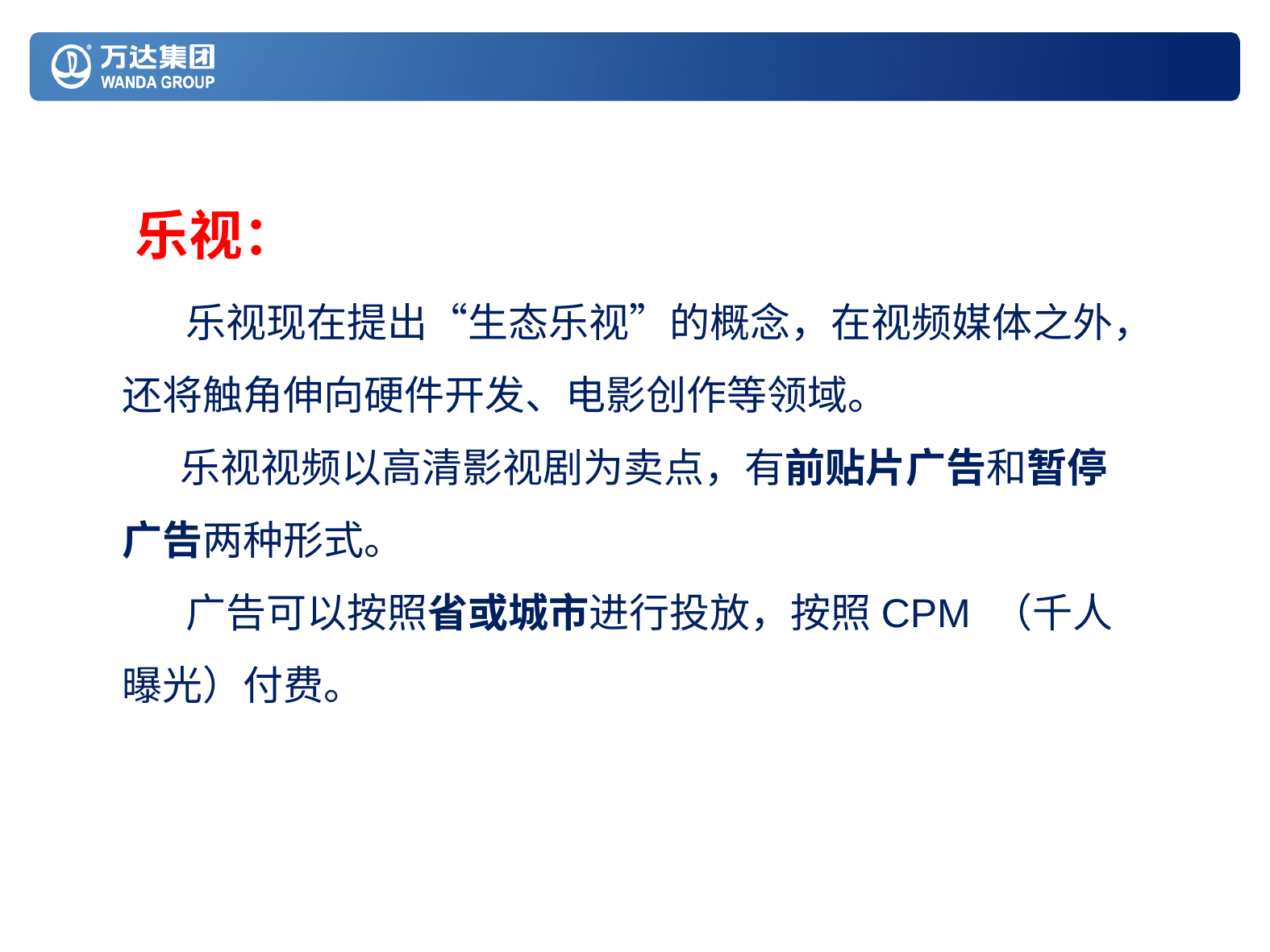

乐视：

      乐视现在提出“生态乐视”的概念，在视频媒体之外，还将触角伸向硬件开发、电影创作等领域。
　  乐视视频以高清影视剧为卖点，有前贴片广告和暂停广告两种形式。
      广告可以按照省或城市进行投放，按照CPM （千人曝光）付费。